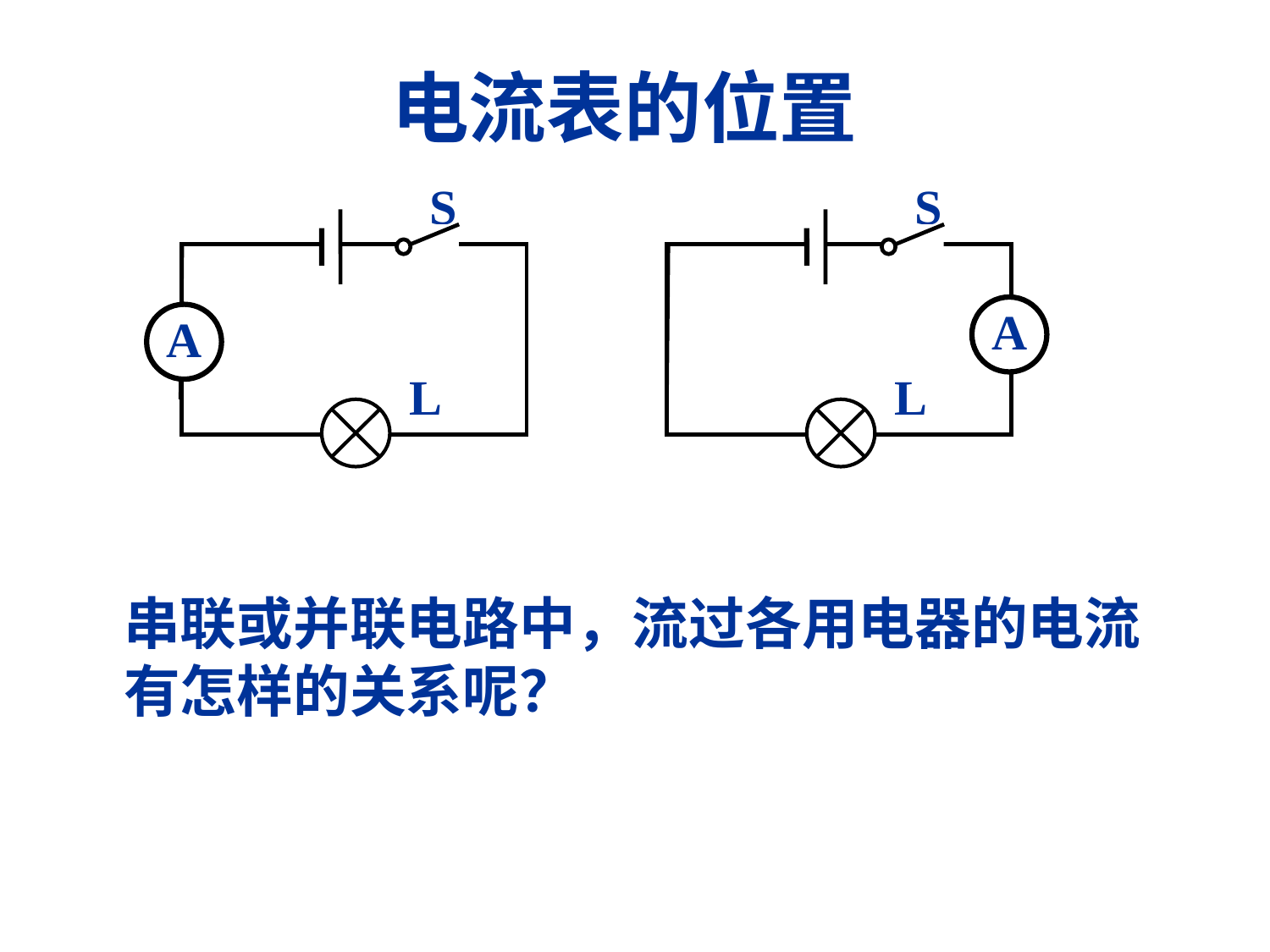

# 电流表的位置
S

A

L

S

A

L

串联或并联电路中，流过各用电器的电流有怎样的关系呢？